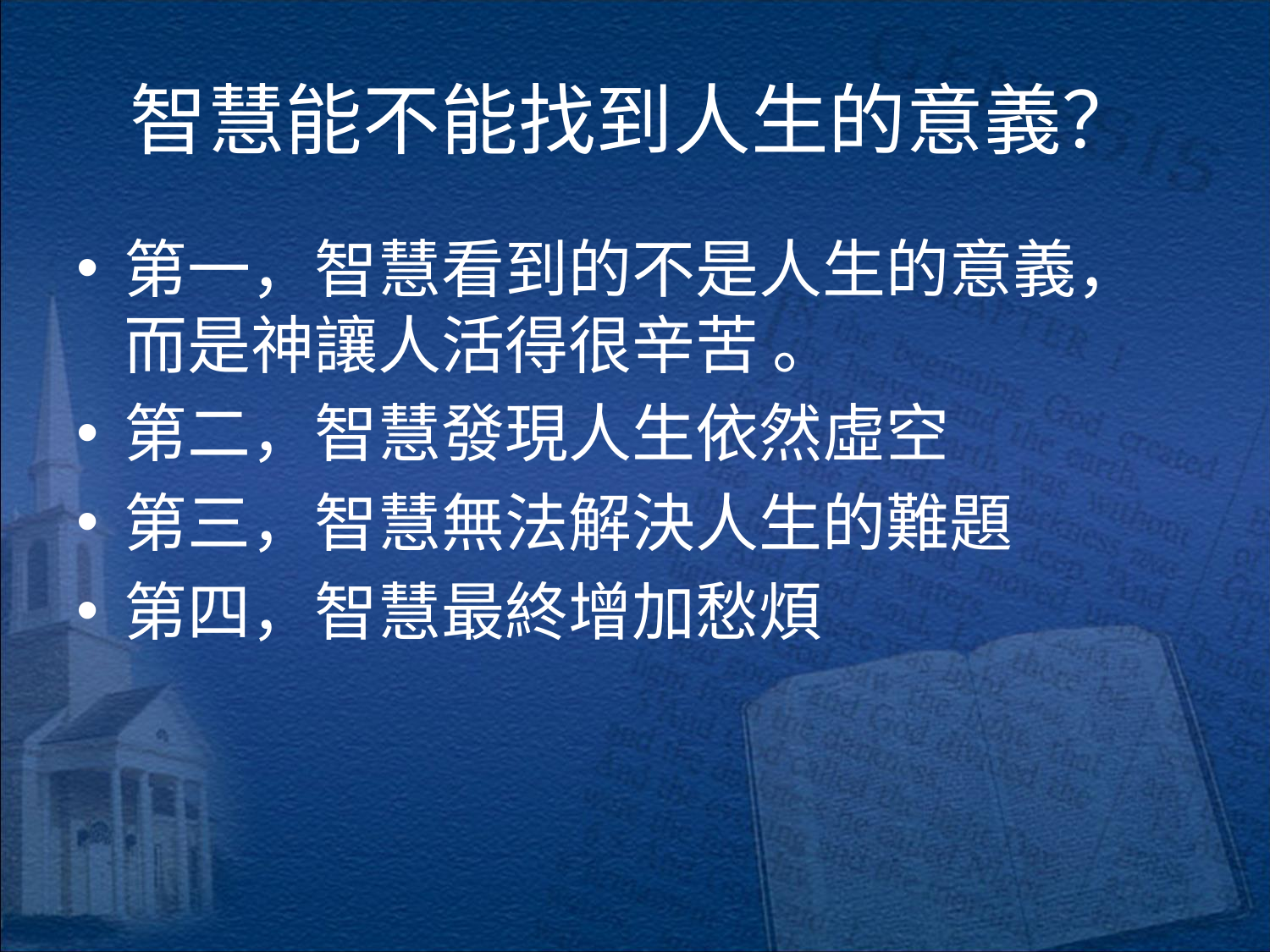

# 智慧能不能找到人生的意義？
第一，智慧看到的不是人生的意義，而是神讓人活得很辛苦 。
第二，智慧發現人生依然虛空
第三，智慧無法解決人生的難題
第四，智慧最終增加愁煩